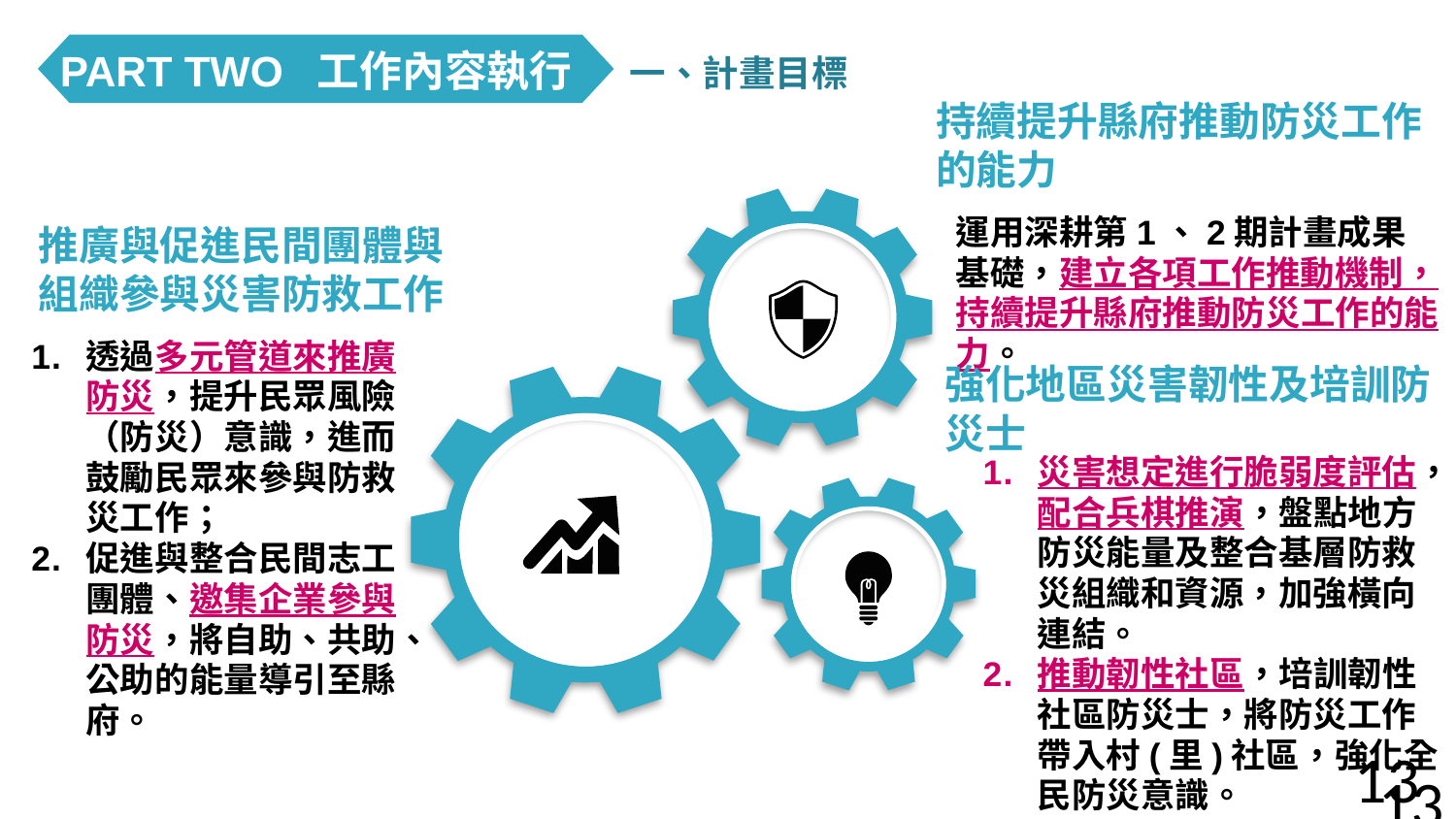

一、計畫目標

PART TWO  工作內容執行
持續提升縣府推動防災工作的能力

運用深耕第1、2期計畫成果基礎，建立各項工作推動機制，持續提升縣府推動防災工作的能力。
推廣與促進民間團體與組織參與災害防救工作

透過多元管道來推廣防災，提升民眾風險（防災）意識，進而鼓勵民眾來參與防救災工作；
促進與整合民間志工團體、邀集企業參與防災，將自助、共助、公助的能量導引至縣府。
強化地區災害韌性及培訓防災士

災害想定進行脆弱度評估，配合兵棋推演，盤點地方防災能量及整合基層防救災組織和資源，加強橫向連結。
推動韌性社區，培訓韌性社區防災士，將防災工作帶入村(里)社區，強化全民防災意識。

13
13